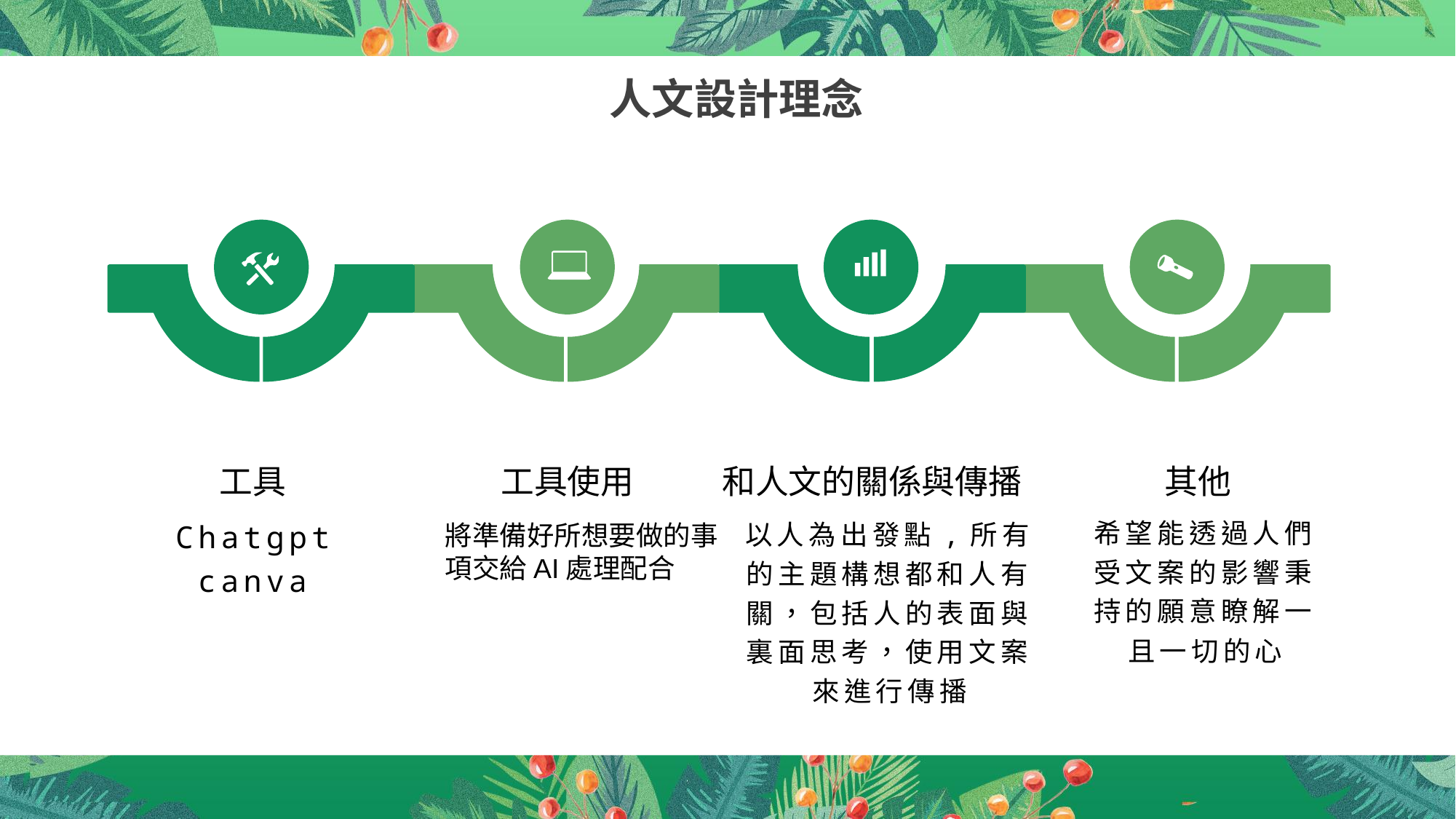

人文設計理念

工具
工具使用
和人文的關係與傳播
其他
希望能透過人們受文案的影響秉持的願意瞭解一且一切的心
Chatgpt
canva
以人為出發點,所有的主題構想都和人有關，包括人的表面與裏面思考，使用文案來進行傳播
將準備好所想要做的事項交給AI處理配合